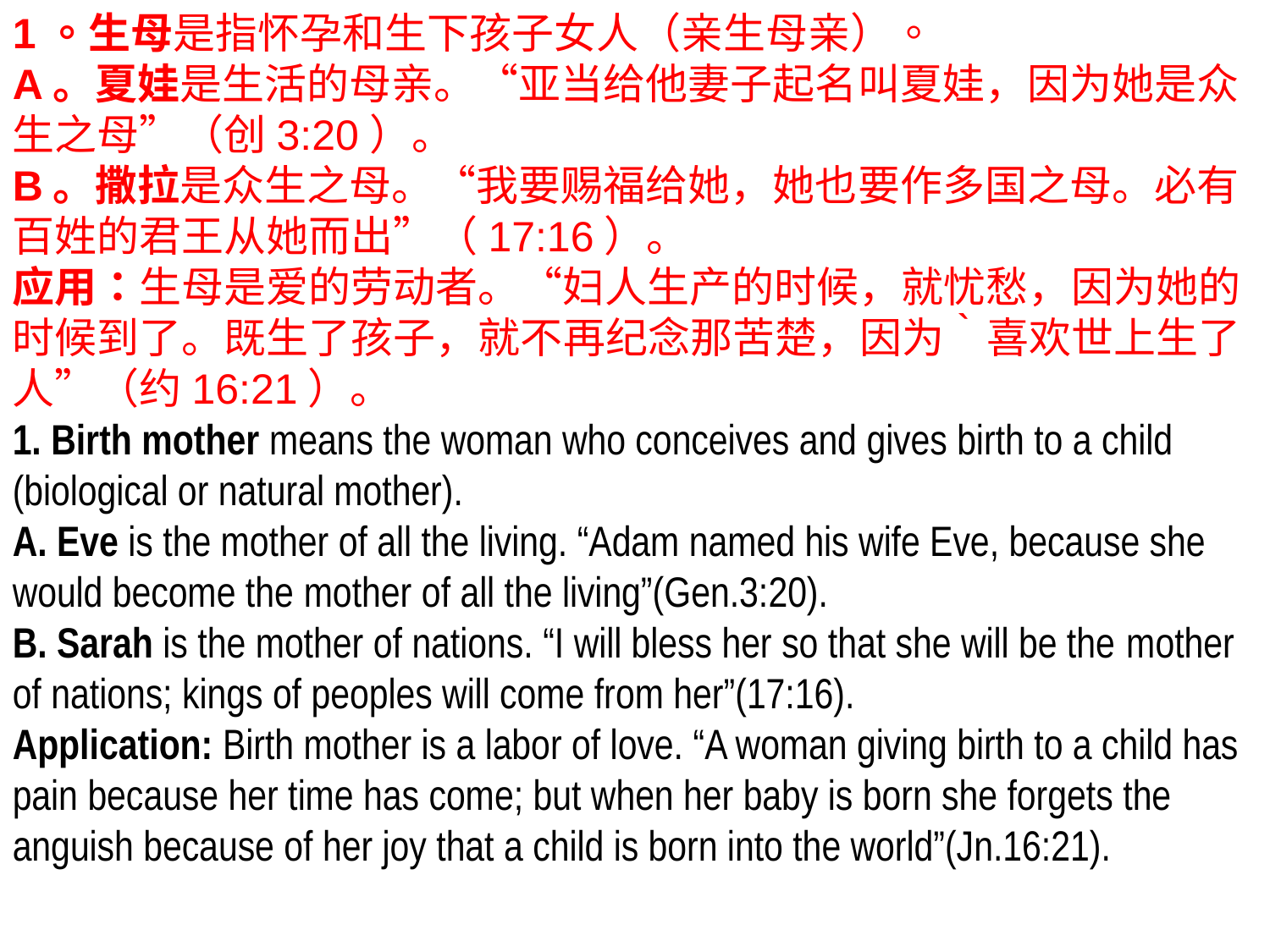

1。生母是指怀孕和生下孩子女人（亲生母亲）。
A。夏娃是生活的母亲。“亚当给他妻子起名叫夏娃，因为她是众生之母”（创3:20）。
B。撒拉是众生之母。“我要赐福给她，她也要作多国之母。必有百姓的君王从她而出”（17:16）。
应用：生母是爱的劳动者。“妇人生产的时候，就忧愁，因为她的时候到了。既生了孩子，就不再纪念那苦楚，因为｀喜欢世上生了人”（约16:21）。
1. Birth mother means the woman who conceives and gives birth to a child (biological or natural mother).
A. Eve is the mother of all the living. “Adam named his wife Eve, because she would become the mother of all the living”(Gen.3:20).
B. Sarah is the mother of nations. “I will bless her so that she will be the mother
of nations; kings of peoples will come from her”(17:16).
Application: Birth mother is a labor of love. “A woman giving birth to a child has pain because her time has come; but when her baby is born she forgets the anguish because of her joy that a child is born into the world”(Jn.16:21).